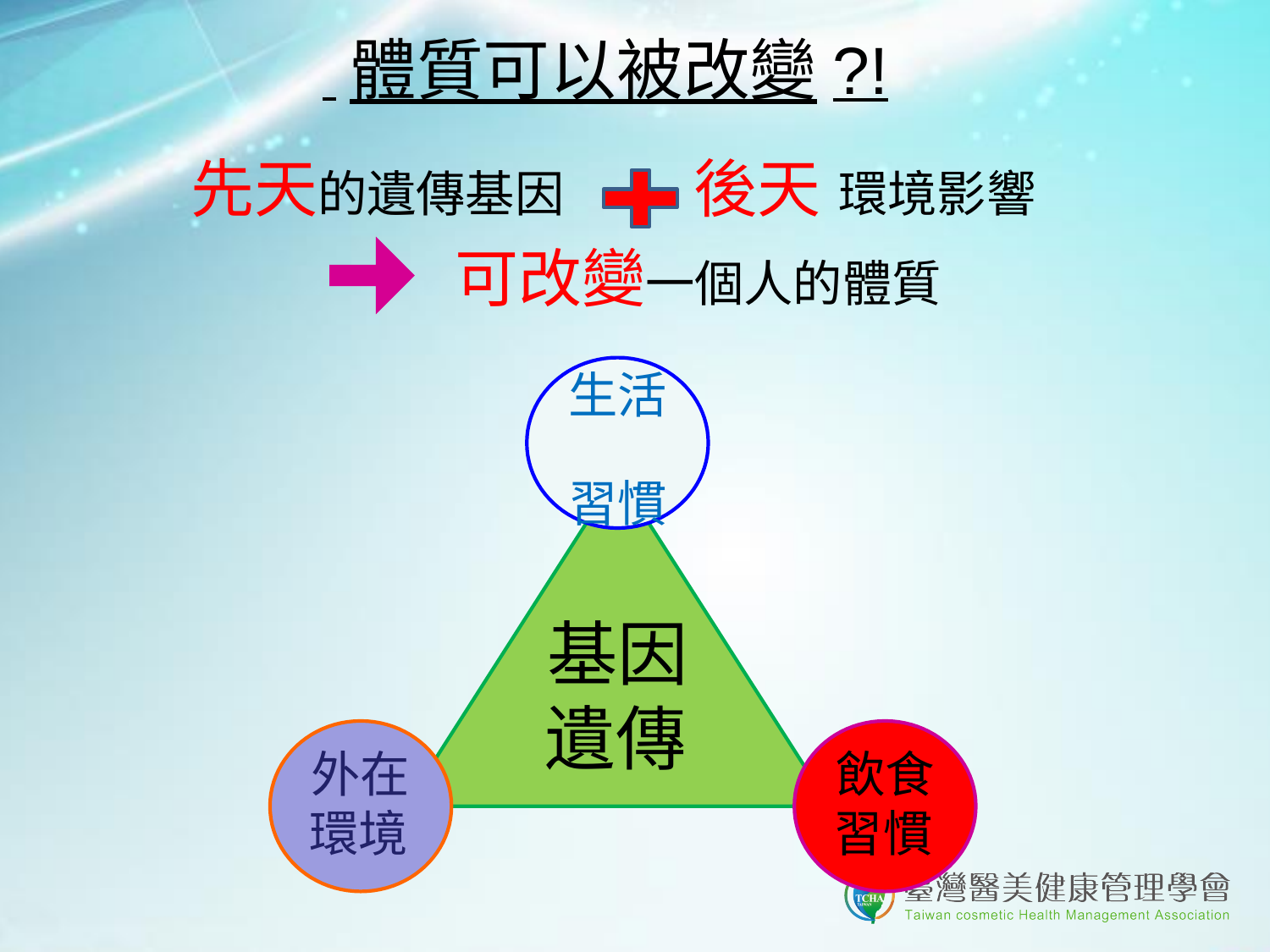

# 體質可以被改變?!
先天的遺傳基因	         後天 環境影響
可改變一個人的體質
生活
習慣

基因 遺傳

外在 環境
飲食 習慣